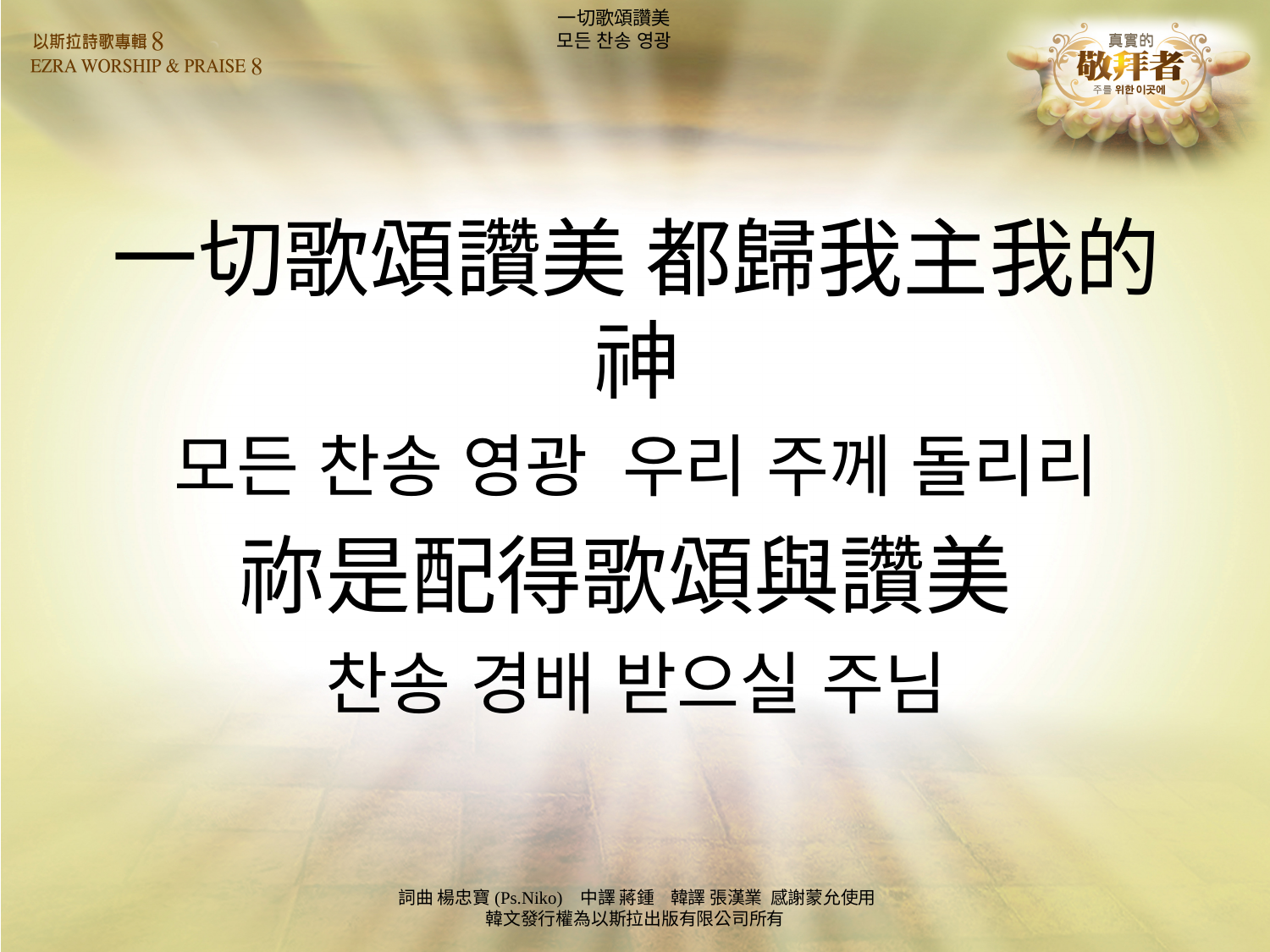

# 一切歌頌讚美 모든 찬송 영광
一切歌頌讚美 都歸我主我的神
모든 찬송 영광  우리 주께 돌리리
祢是配得歌頌與讚美
찬송 경배 받으실 주님
詞曲 楊忠寶(Ps.Niko)   中譯 蔣鍾    韓譯 張漢業  感謝蒙允使用
韓文發行權為以斯拉出版有限公司所有